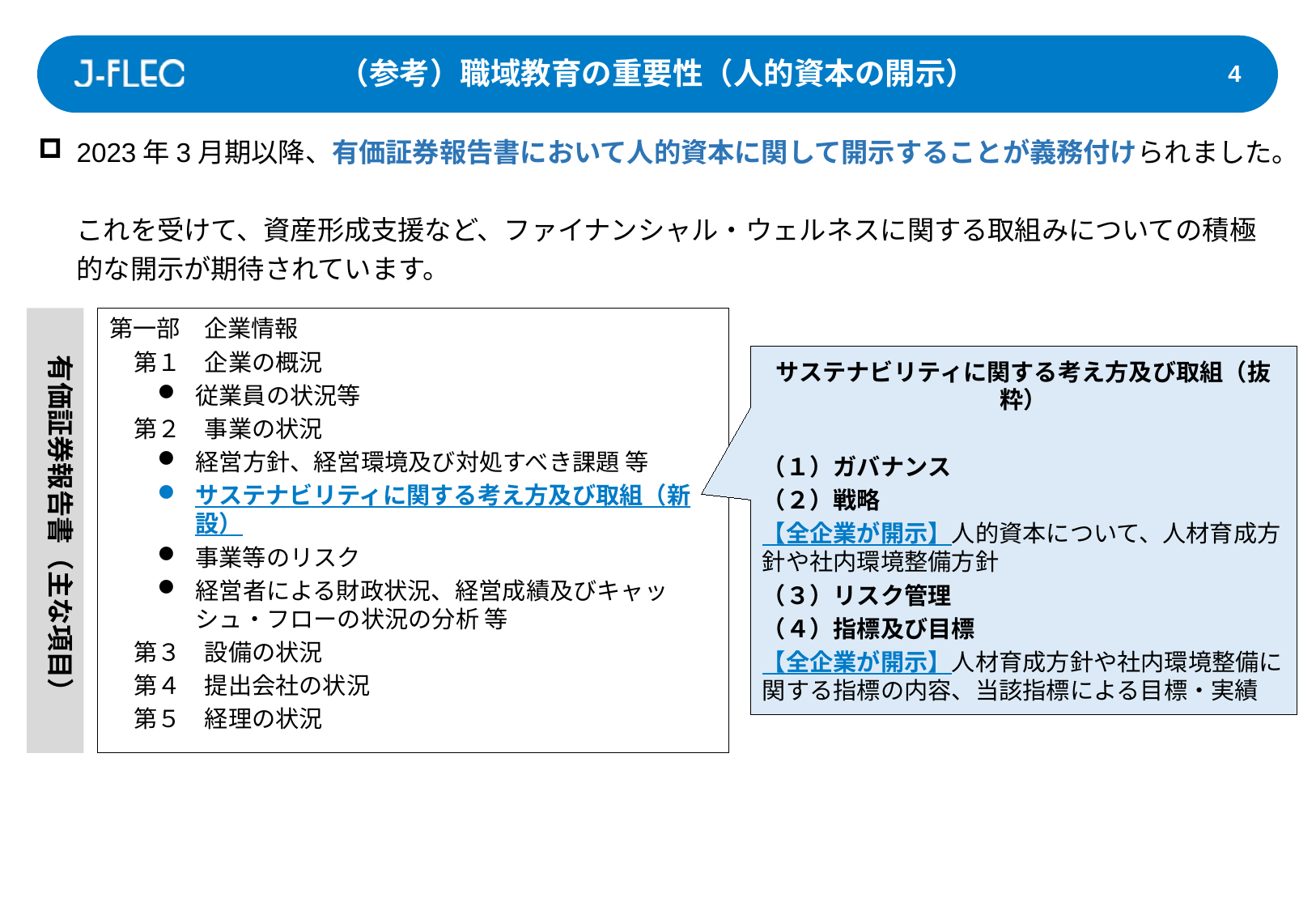

（参考）職域教育の重要性（人的資本の開示）
4
2023年3月期以降、有価証券報告書において人的資本に関して開示することが義務付けられました。
これを受けて、資産形成支援など、ファイナンシャル・ウェルネスに関する取組みについての積極的な開示が期待されています。
有価証券報告書（主な項目）
第一部　企業情報
第１　企業の概況
従業員の状況等
第２　事業の状況
経営方針、経営環境及び対処すべき課題 等
サステナビリティに関する考え方及び取組（新設）
事業等のリスク
経営者による財政状況、経営成績及びキャッシュ・フローの状況の分析 等
第３　設備の状況
第４　提出会社の状況
第５　経理の状況
サステナビリティに関する考え方及び取組（抜粋）

（１）ガバナンス
（２）戦略
【全企業が開示】人的資本について、人材育成方針や社内環境整備方針
（３）リスク管理
（４）指標及び目標
【全企業が開示】人材育成方針や社内環境整備に関する指標の内容、当該指標による目標・実績